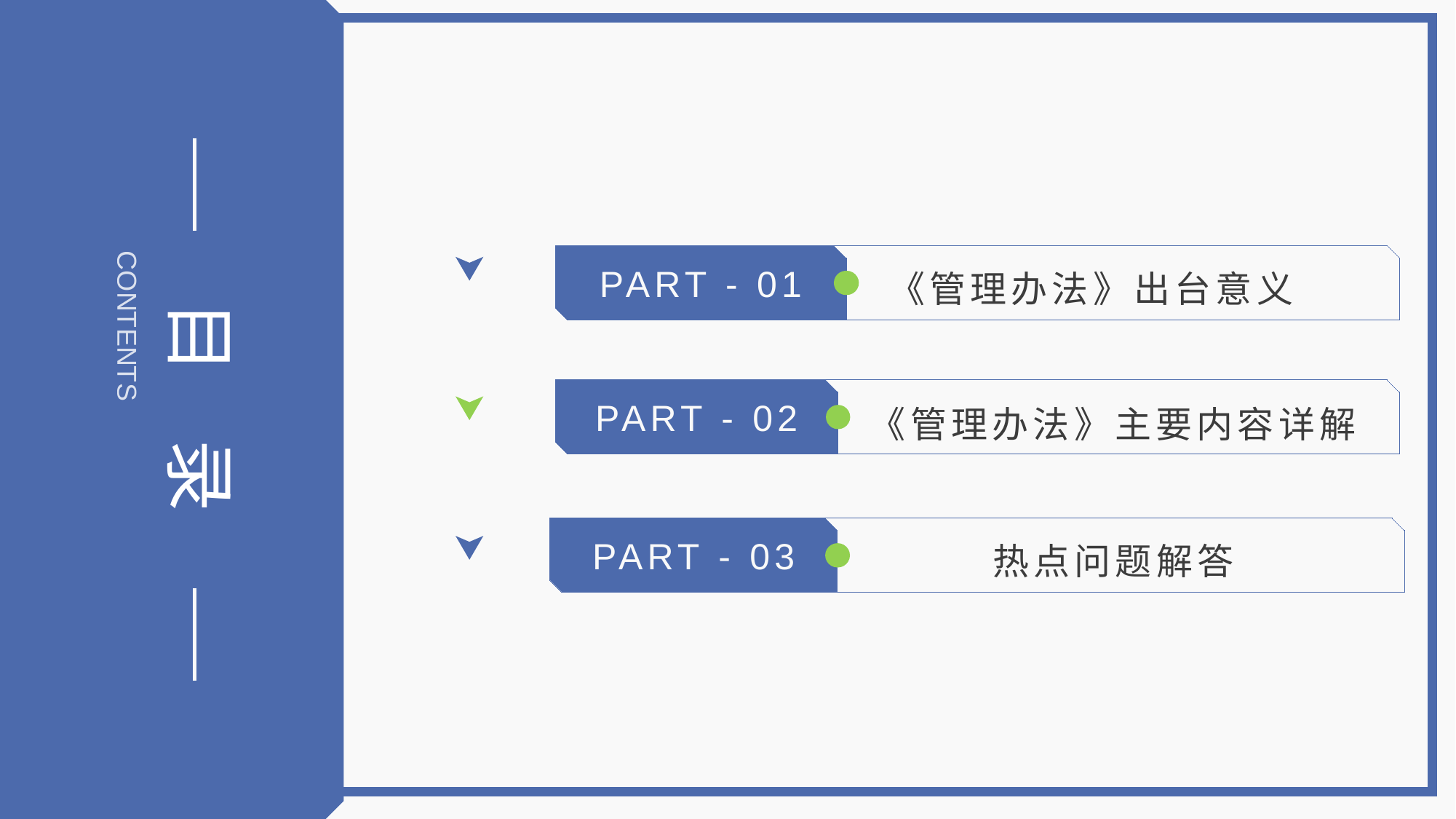

目    录
CONTENTS

PART - 01
《管理办法》出台意义

PART - 02
《管理办法》主要内容详解

PART - 03

热点问题解答